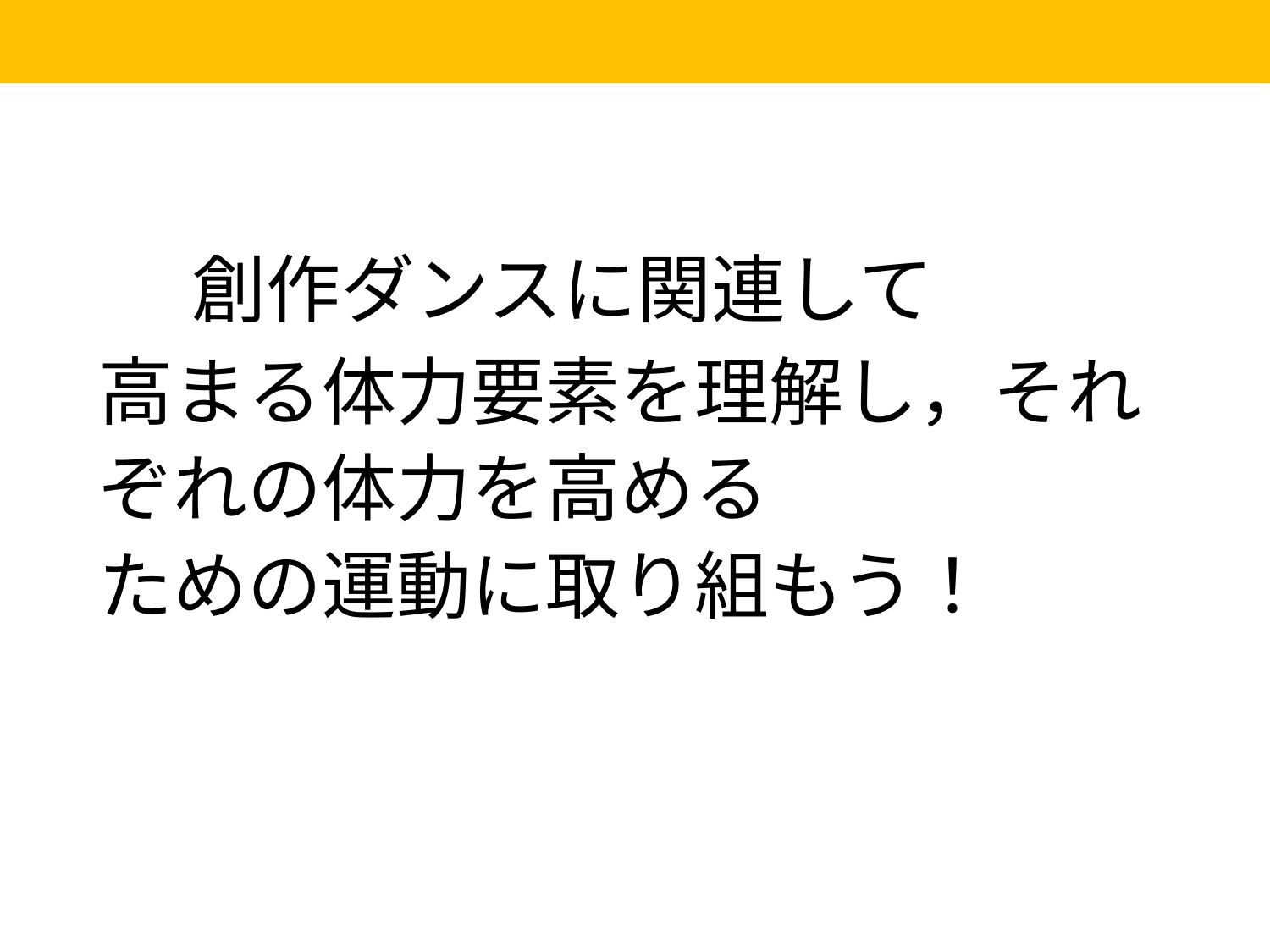

創作ダンスに関連して
高まる体力要素を理解し，それぞれの体力を高める
ための運動に取り組もう！